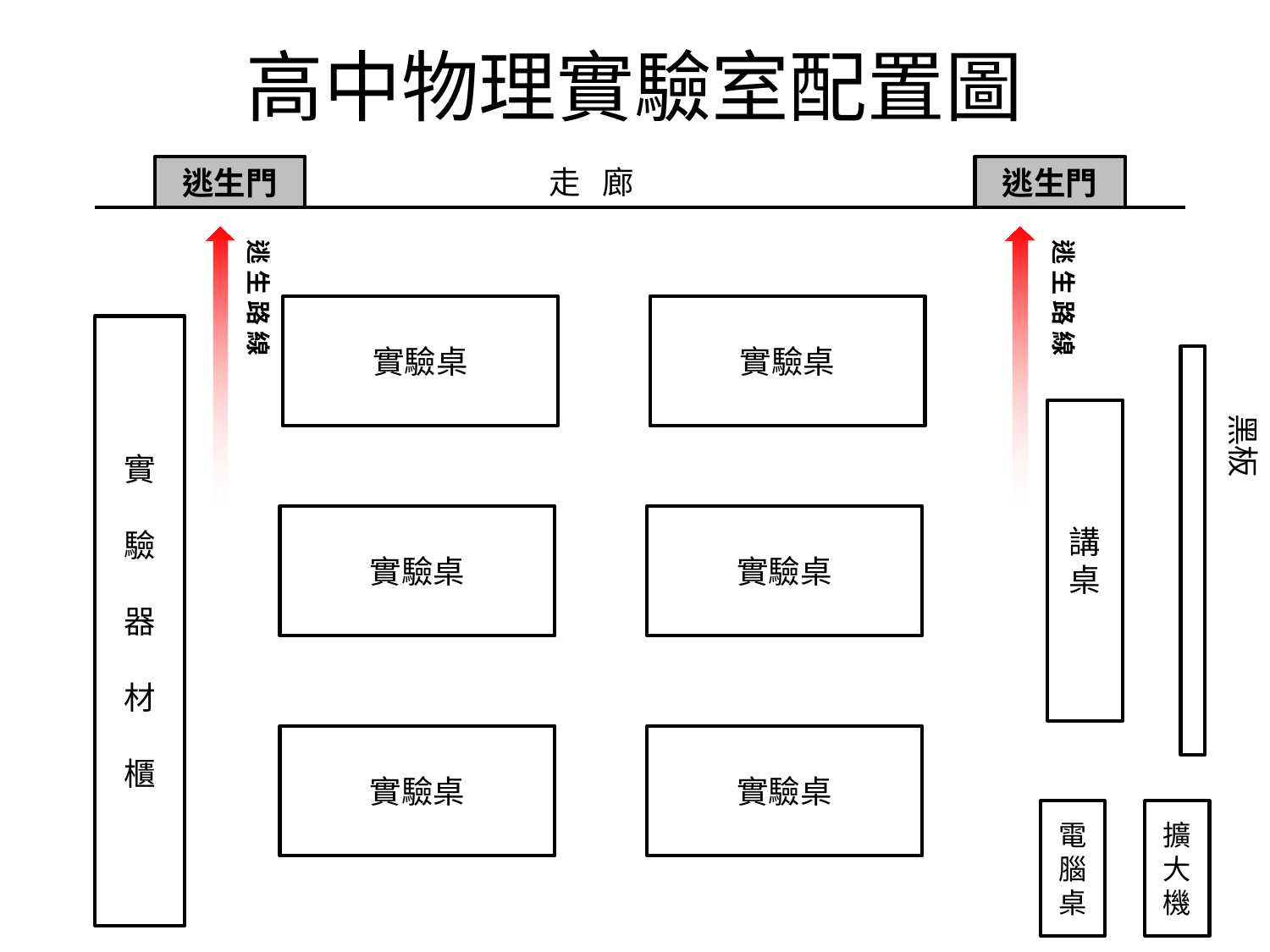

# 高中物理實驗室配置圖
走   廊
逃生門
逃生門

逃 生 路 線
逃 生 路 線
實驗桌
實驗桌
實

驗

器

材

櫃

講桌
黑板
實驗桌
實驗桌
實驗桌
實驗桌
電腦桌
擴大機